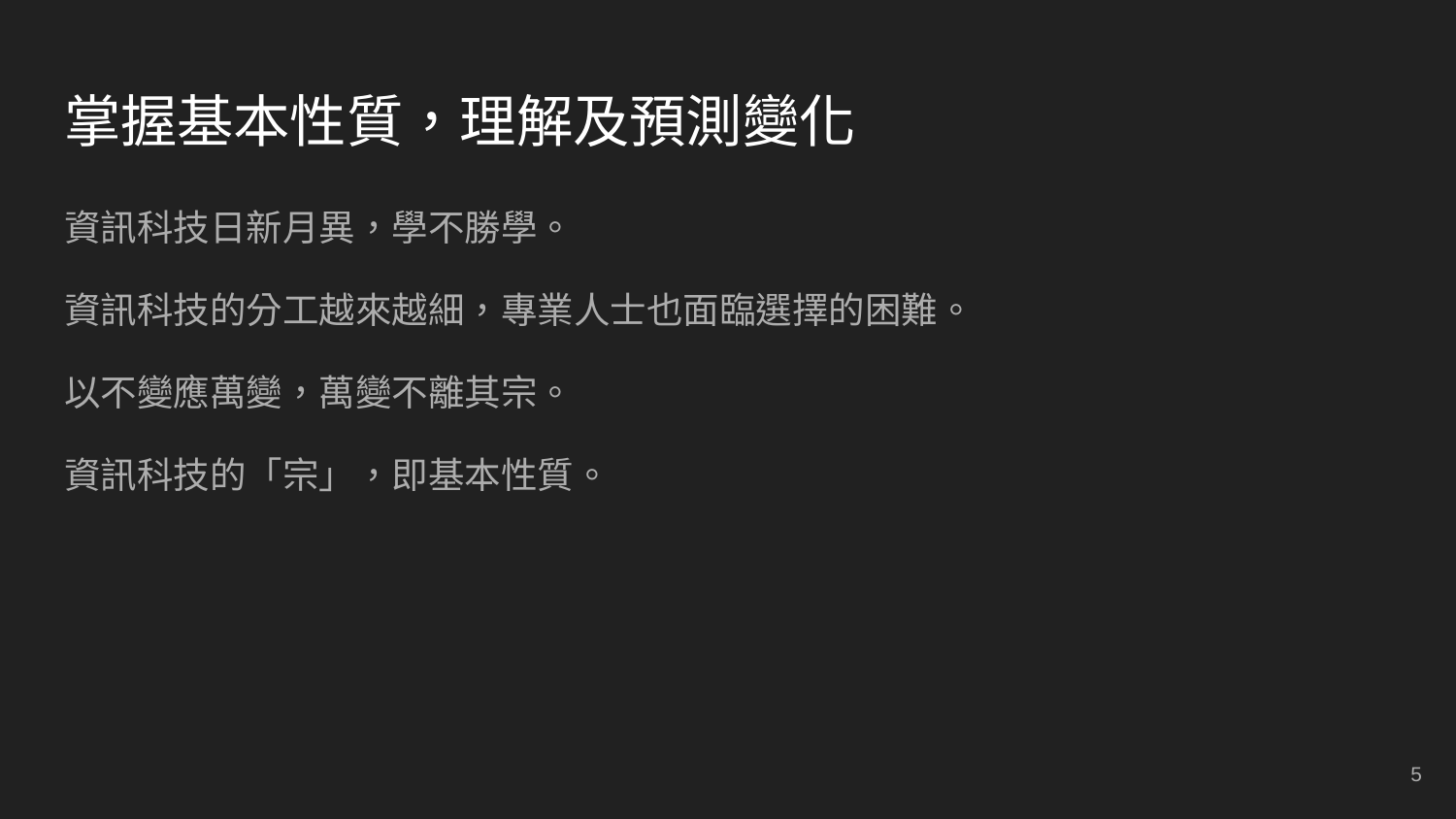

# 掌握基本性質，理解及預測變化
資訊科技日新月異，學不勝學。
資訊科技的分工越來越細，專業人士也面臨選擇的困難。
以不變應萬變，萬變不離其宗。
資訊科技的「宗」，即基本性質。

5